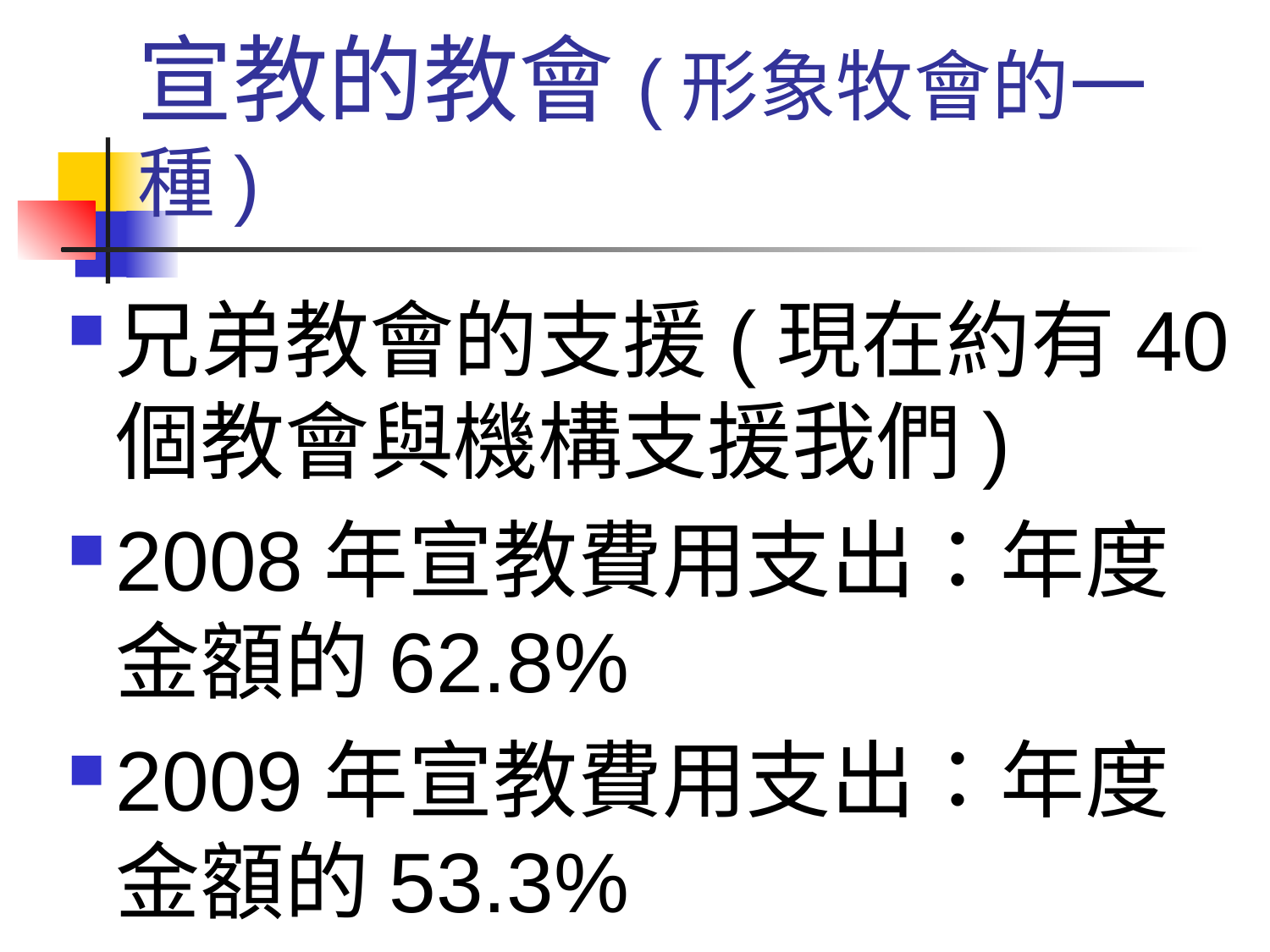

宣教的教會(形象牧會的一種)
兄弟教會的支援(現在約有40個教會與機構支援我們)
2008年宣教費用支出：年度金額的62.8%
2009年宣教費用支出：年度金額的53.3%